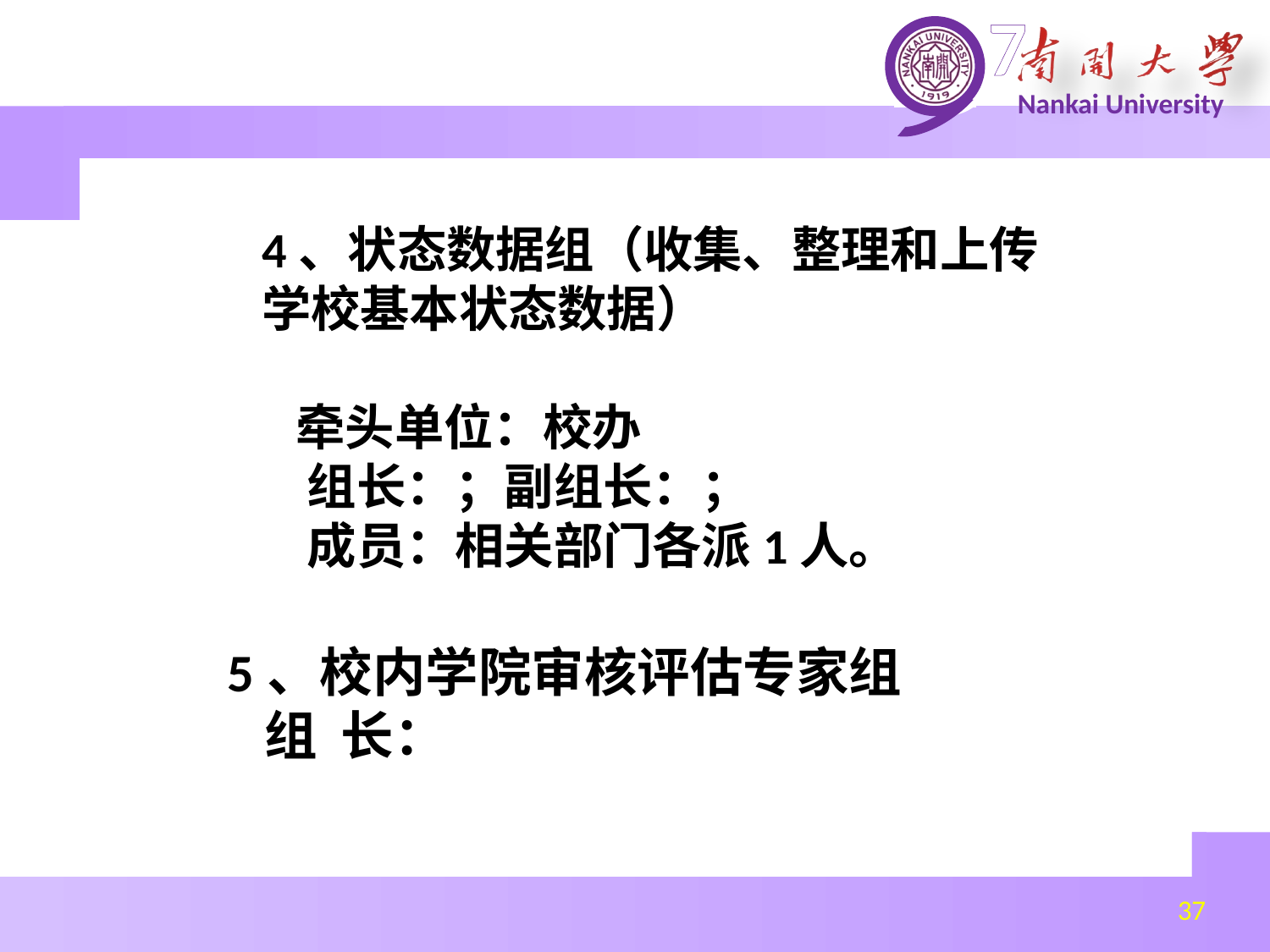

4、状态数据组（收集、整理和上传学校基本状态数据）

  牵头单位：校办
   组长：；副组长：；
   成员：相关部门各派1人。
5、校内学院审核评估专家组
  组  长：